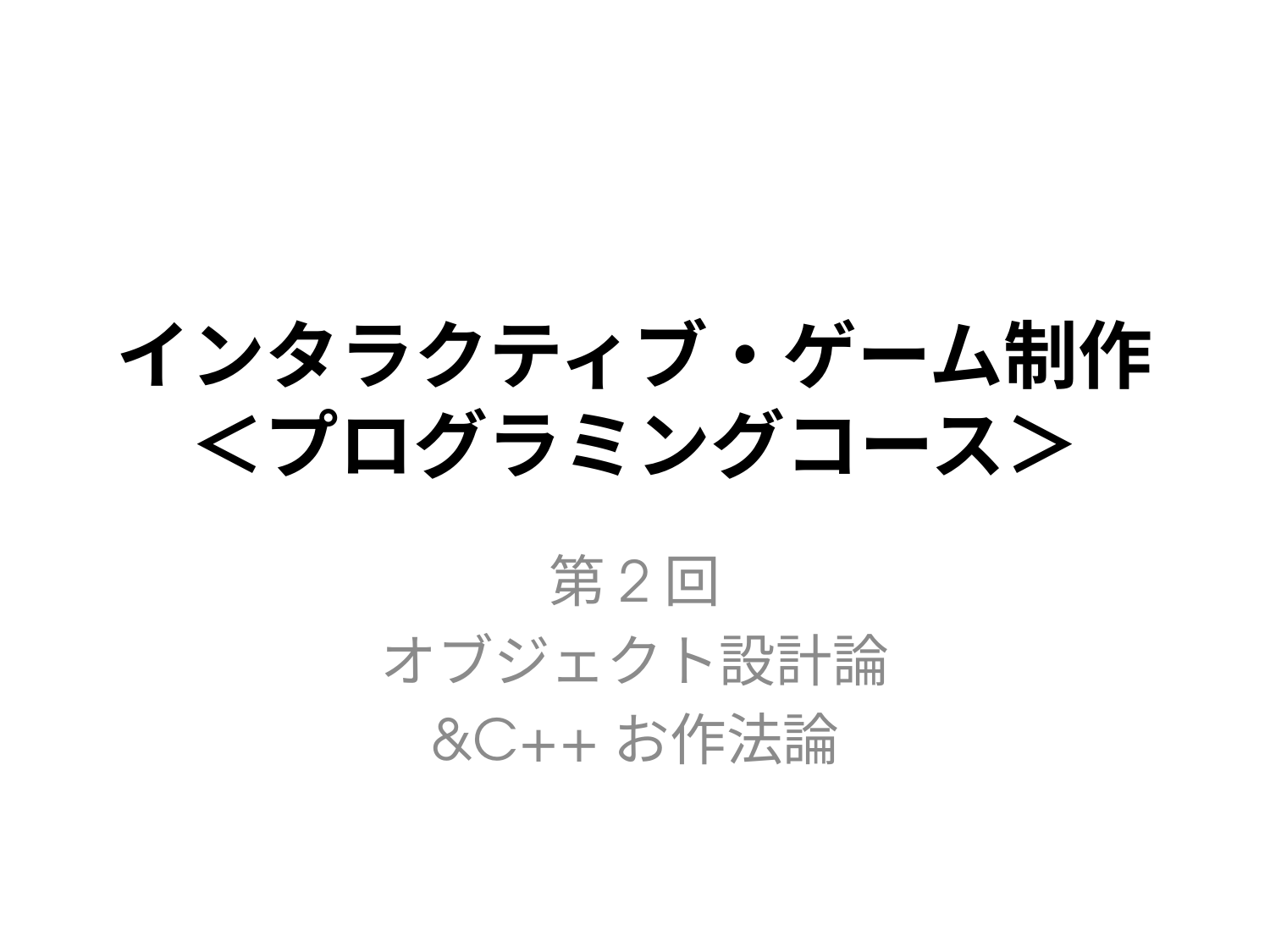

# インタラクティブ・ゲーム制作 ＜プログラミングコース＞
第2回
オブジェクト設計論
&C++お作法論